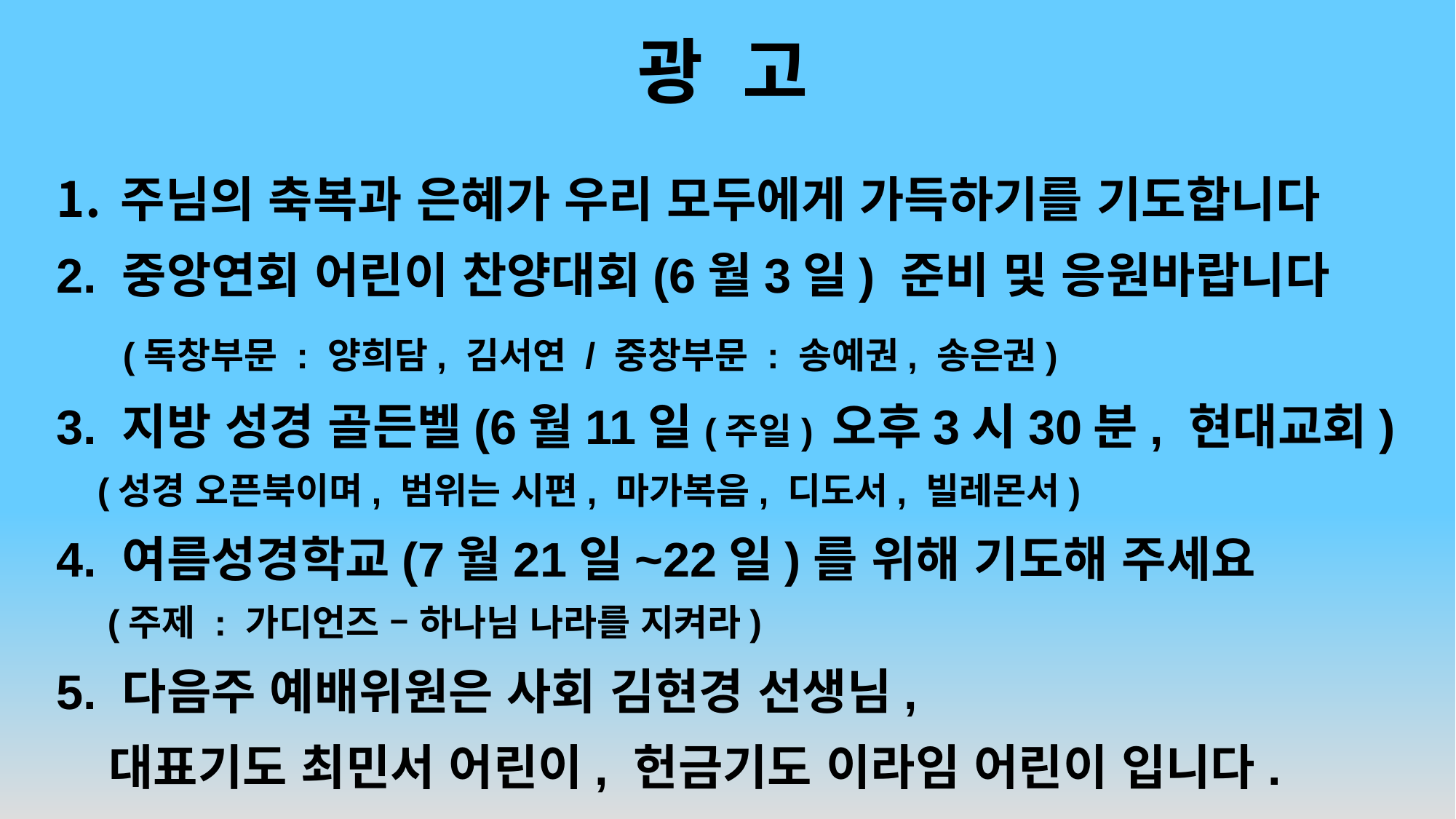

# 광  고
주님의 축복과 은혜가 우리 모두에게 가득하기를 기도합니다
2. 중앙연회 어린이 찬양대회(6월3일) 준비 및 응원바랍니다
    (독창부문 : 양희담, 김서연 / 중창부문 : 송예권, 송은권)
3. 지방 성경 골든벨(6월11일(주일) 오후3시30분, 현대교회)
    (성경 오픈북이며, 범위는 시편, 마가복음, 디도서, 빌레몬서)
4. 여름성경학교(7월21일~22일)를 위해 기도해 주세요
     (주제 : 가디언즈 – 하나님 나라를 지켜라)
5. 다음주 예배위원은 사회 김현경 선생님,
   대표기도 최민서 어린이, 헌금기도 이라임 어린이 입니다.